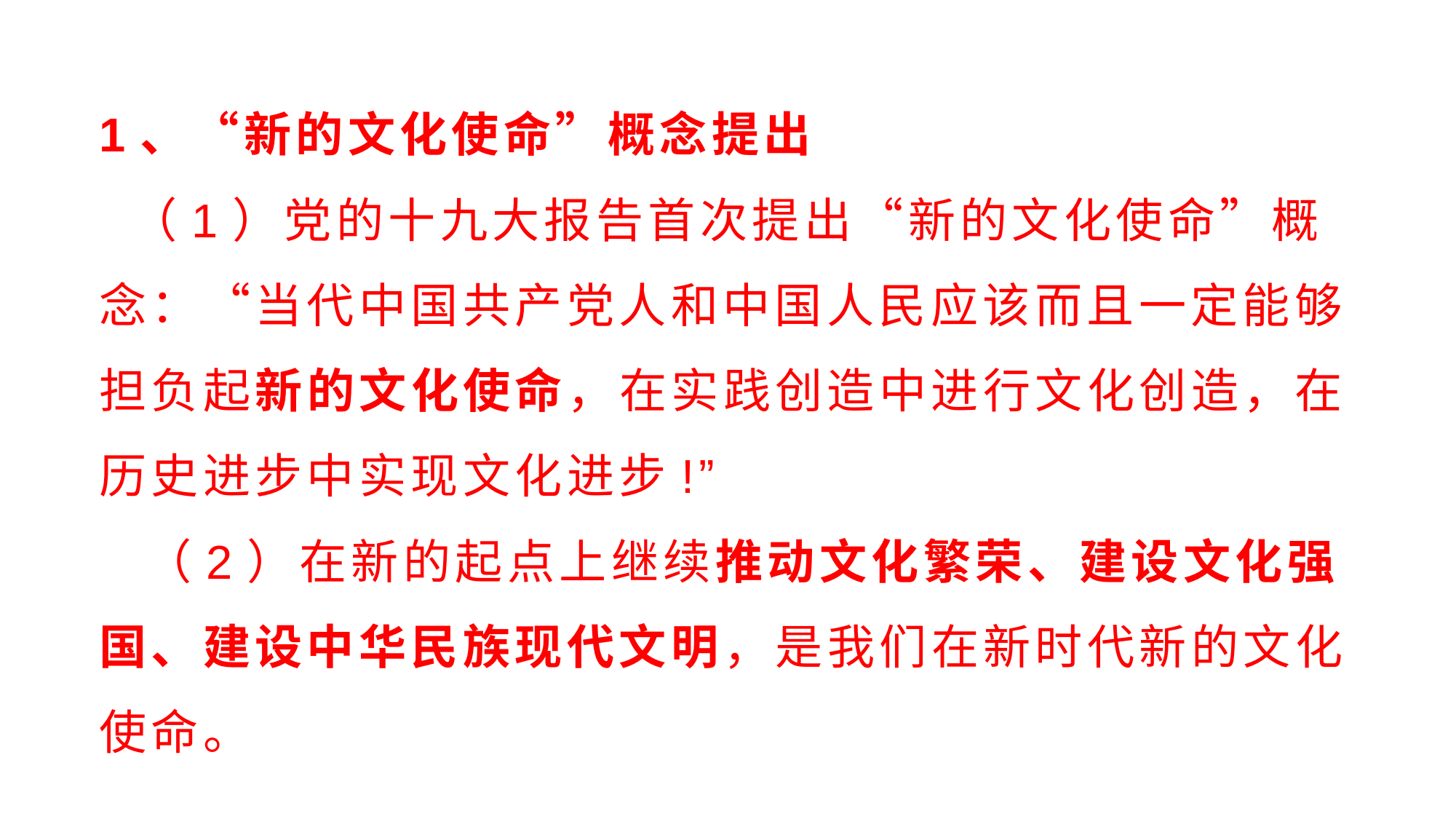

# 1、“新的文化使命”概念提出 （1）党的十九大报告首次提出“新的文化使命”概念：“当代中国共产党人和中国人民应该而且一定能够担负起新的文化使命，在实践创造中进行文化创造，在历史进步中实现文化进步!” （2）在新的起点上继续推动文化繁荣、建设文化强国、建设中华民族现代文明，是我们在新时代新的文化使命。